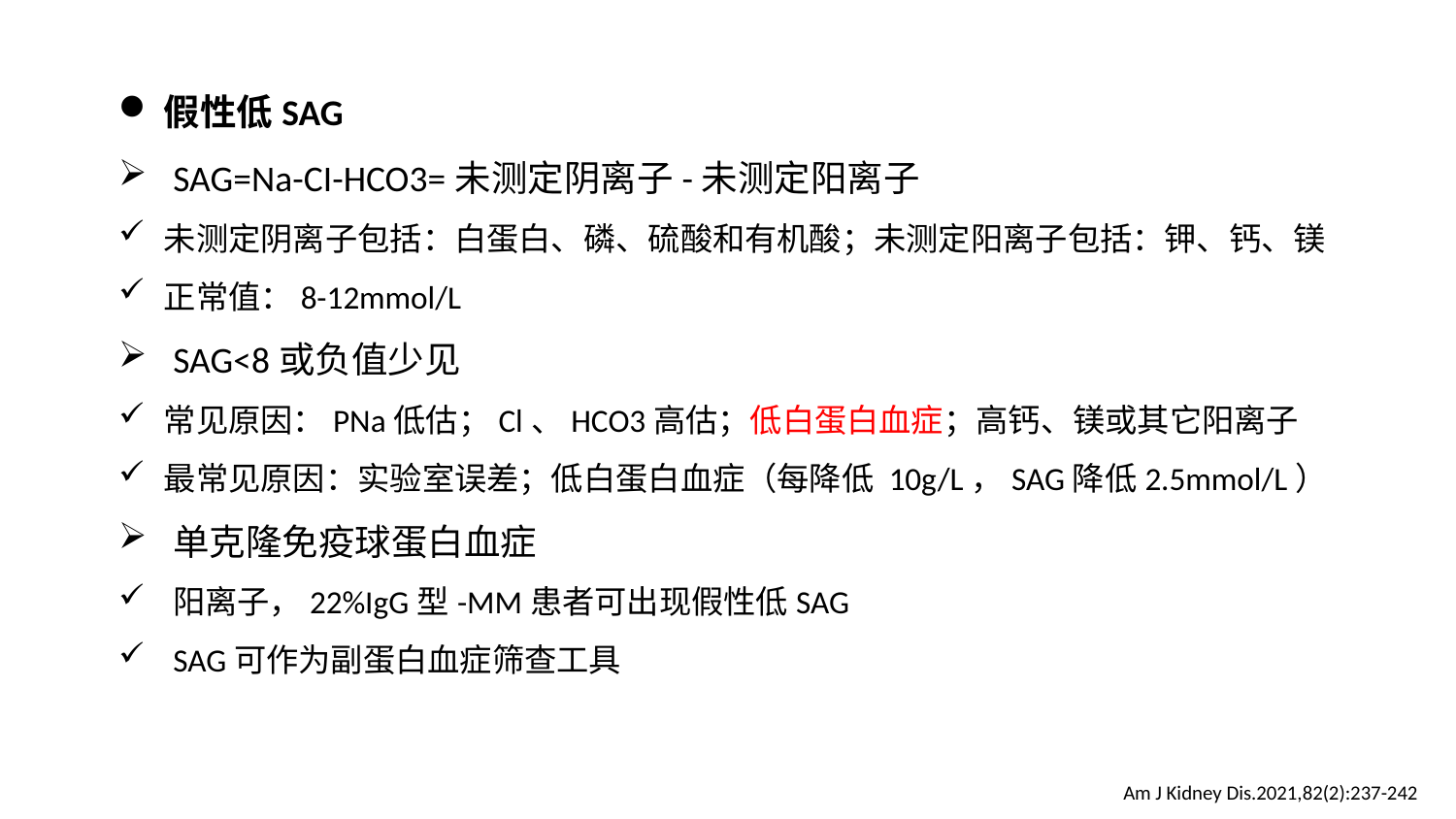

假性低SAG
SAG=Na-CI-HCO3=未测定阴离子-未测定阳离子
未测定阴离子包括：白蛋白、磷、硫酸和有机酸；未测定阳离子包括：钾、钙、镁
正常值：8-12mmol/L
SAG<8或负值少见
常见原因：PNa低估；Cl、HCO3高估；低白蛋白血症；高钙、镁或其它阳离子
最常见原因：实验室误差；低白蛋白血症（每降低 10g/L，SAG降低2.5mmol/L）
单克隆免疫球蛋白血症
阳离子，22%IgG型-MM患者可出现假性低SAG
SAG可作为副蛋白血症筛查工具
Am J Kidney Dis.2021,82(2):237-242